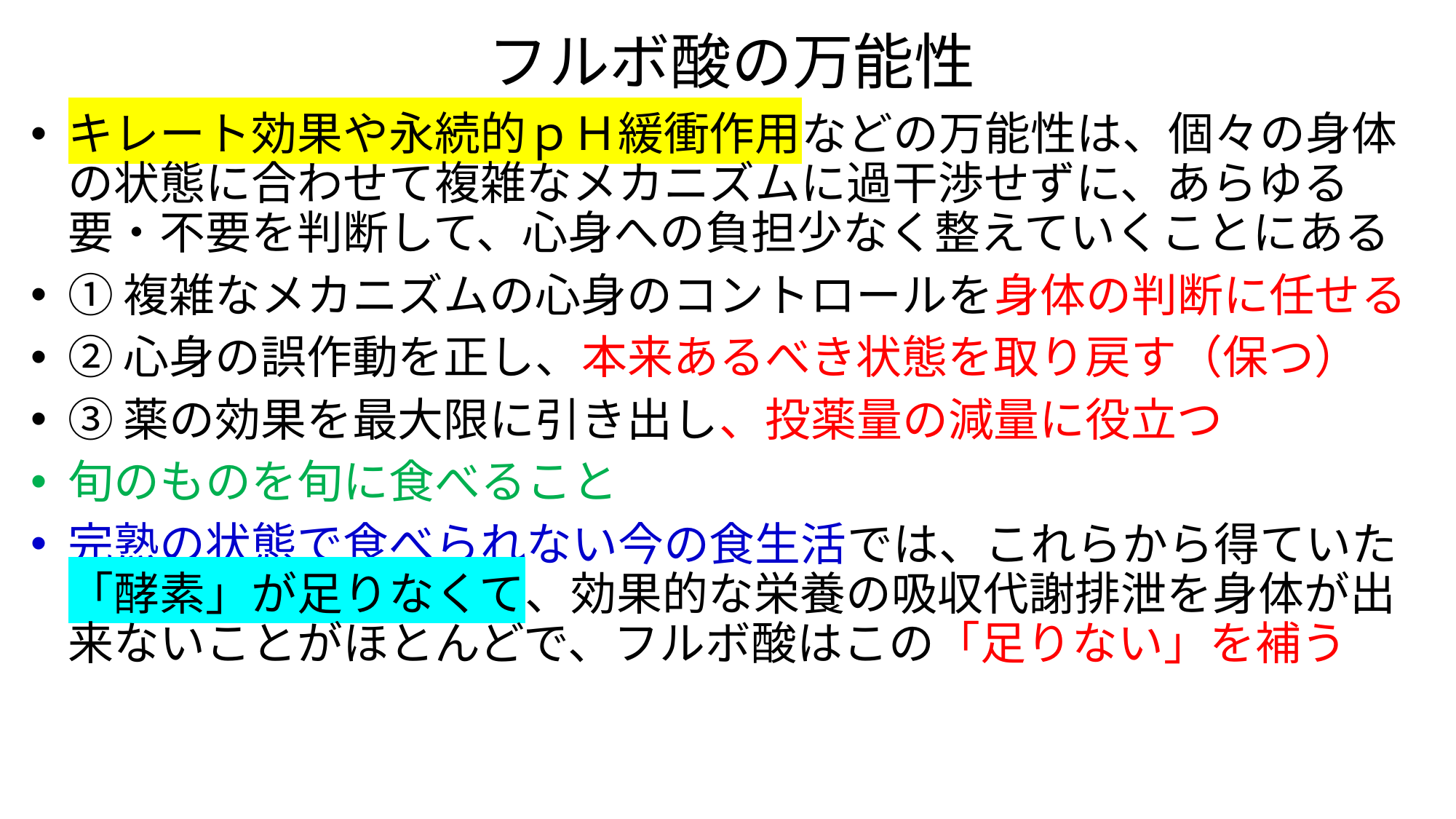

# フルボ酸の万能性
キレート効果や永続的ｐＨ緩衝作用などの万能性は、個々の身体の状態に合わせて複雑なメカニズムに過干渉せずに、あらゆる要・不要を判断して、心身への負担少なく整えていくことにある
①複雑なメカニズムの心身のコントロールを身体の判断に任せる
②心身の誤作動を正し、本来あるべき状態を取り戻す（保つ）
③薬の効果を最大限に引き出し、投薬量の減量に役立つ
旬のものを旬に食べること
完熟の状態で食べられない今の食生活では、これらから得ていた「酵素」が足りなくて、効果的な栄養の吸収代謝排泄を身体が出来ないことがほとんどで、フルボ酸はこの「足りない」を補う